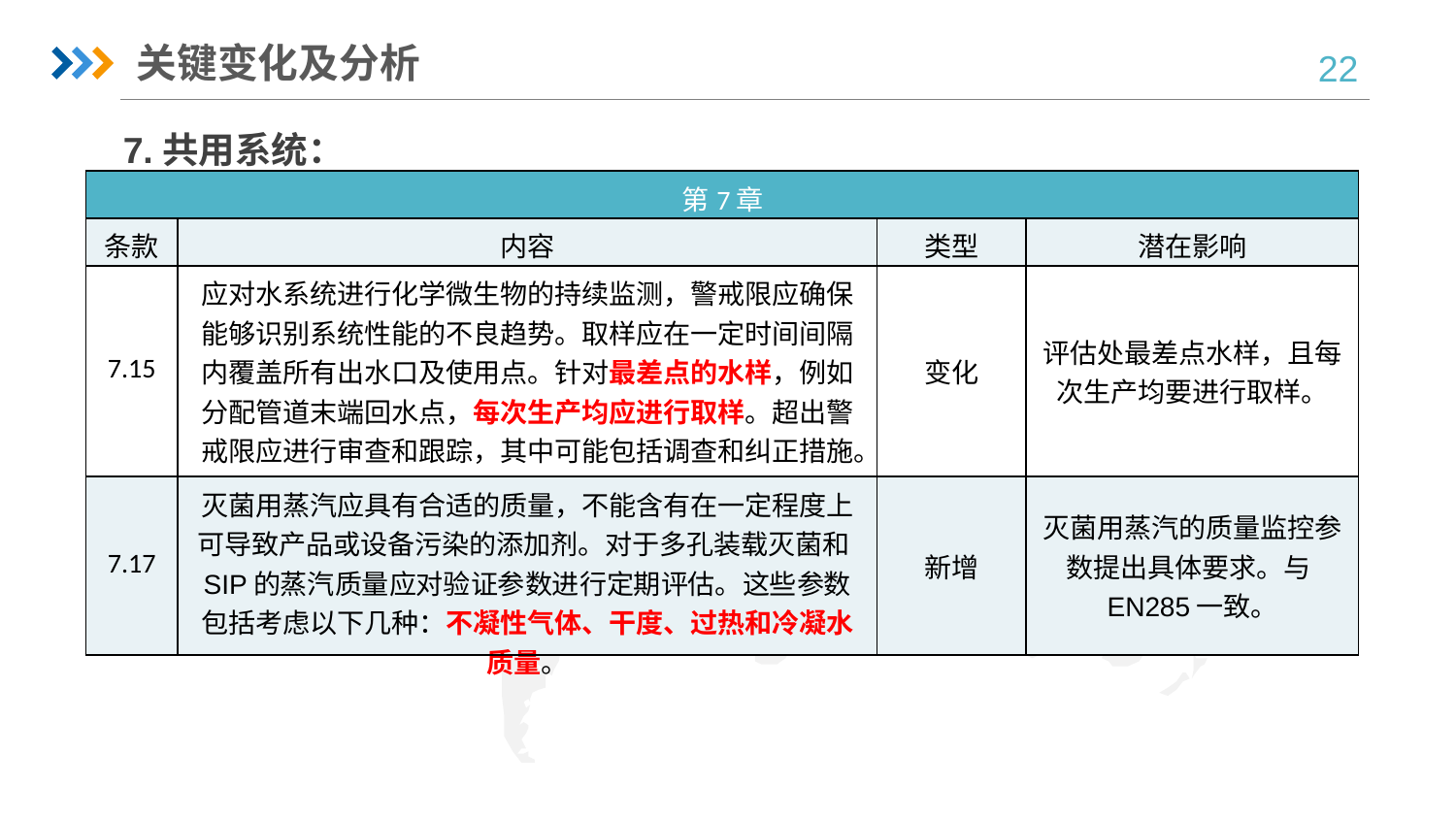

关键变化及分析
7.共用系统：

| 第7章 |  |  |  |
| --- | --- | --- | --- |
| 条款 | 内容 | 类型 | 潜在影响 |
| 7.15 | 应对水系统进行化学微生物的持续监测，警戒限应确保能够识别系统性能的不良趋势。取样应在一定时间间隔内覆盖所有出水口及使用点。针对最差点的水样，例如分配管道末端回水点，每次生产均应进行取样。超出警戒限应进行审查和跟踪，其中可能包括调查和纠正措施。超出行动限应进行根本原因调查及风险评估。 | 变化 | 评估处最差点水样，且每次生产均要进行取样。 |
| 7.17 | 灭菌用蒸汽应具有合适的质量，不能含有在一定程度上可导致产品或设备污染的添加剂。对于多孔装载灭菌和SIP的蒸汽质量应对验证参数进行定期评估。这些参数包括考虑以下几种：不凝性气体、干度、过热和冷凝水质量。 | 新增 | 灭菌用蒸汽的质量监控参数提出具体要求。与EN285一致。 |